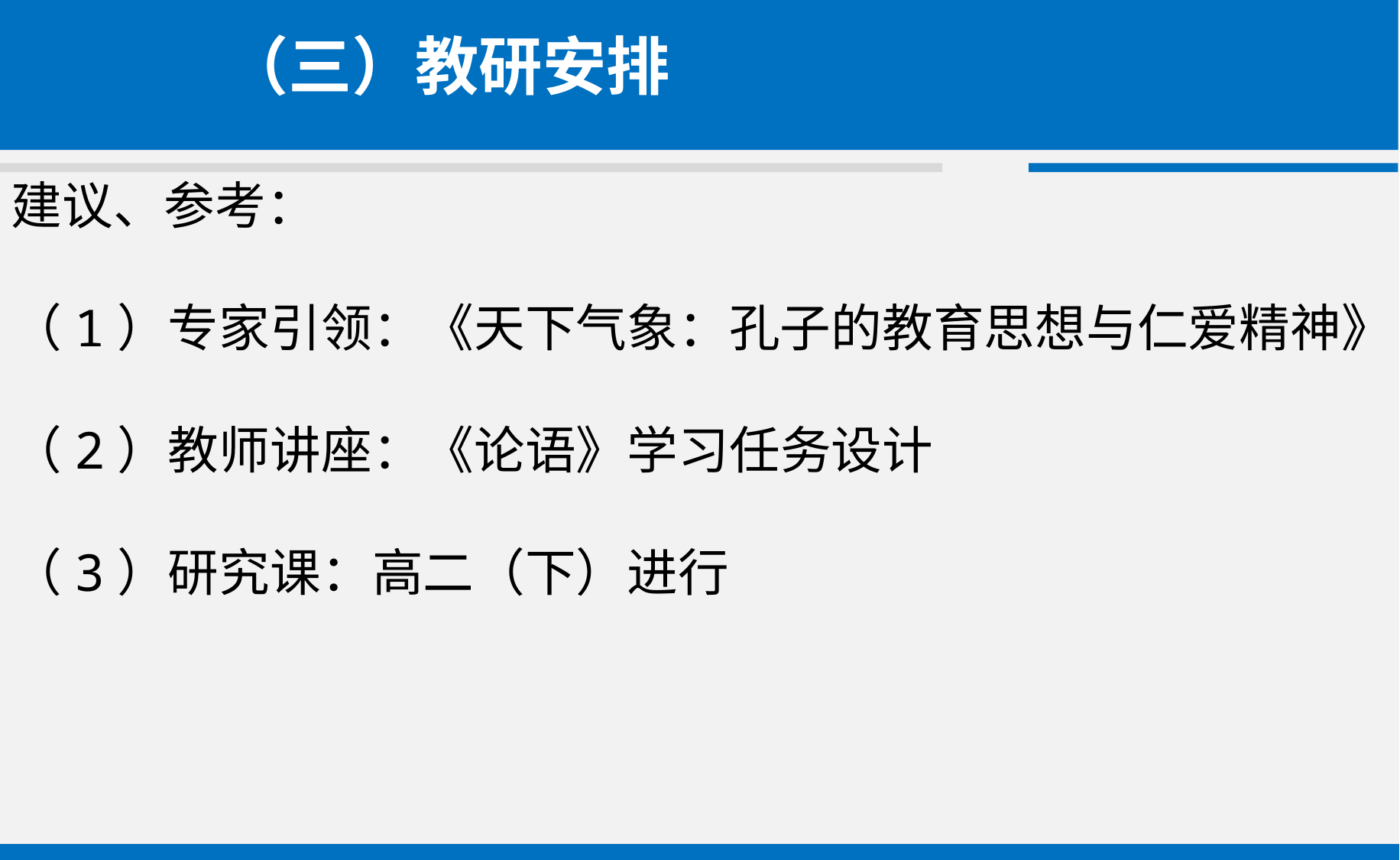

（三）教研安排
建议、参考：

（1）专家引领：《天下气象：孔子的教育思想与仁爱精神》

（2）教师讲座：《论语》学习任务设计

（3）研究课：高二（下）进行